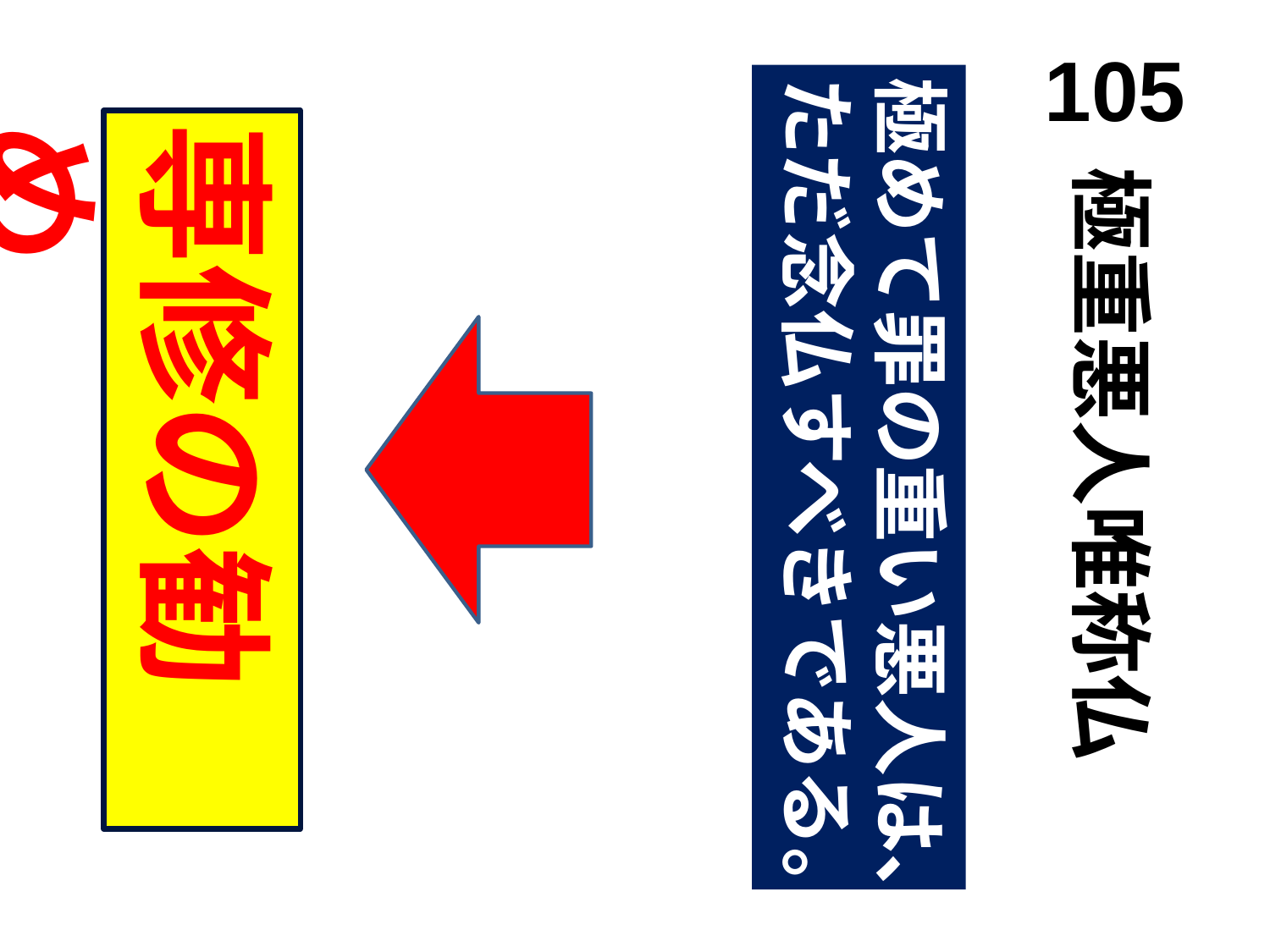

105
極めて罪の重い悪人は、
ただ念仏すべきである。
専修の勧め
極重悪人唯称仏